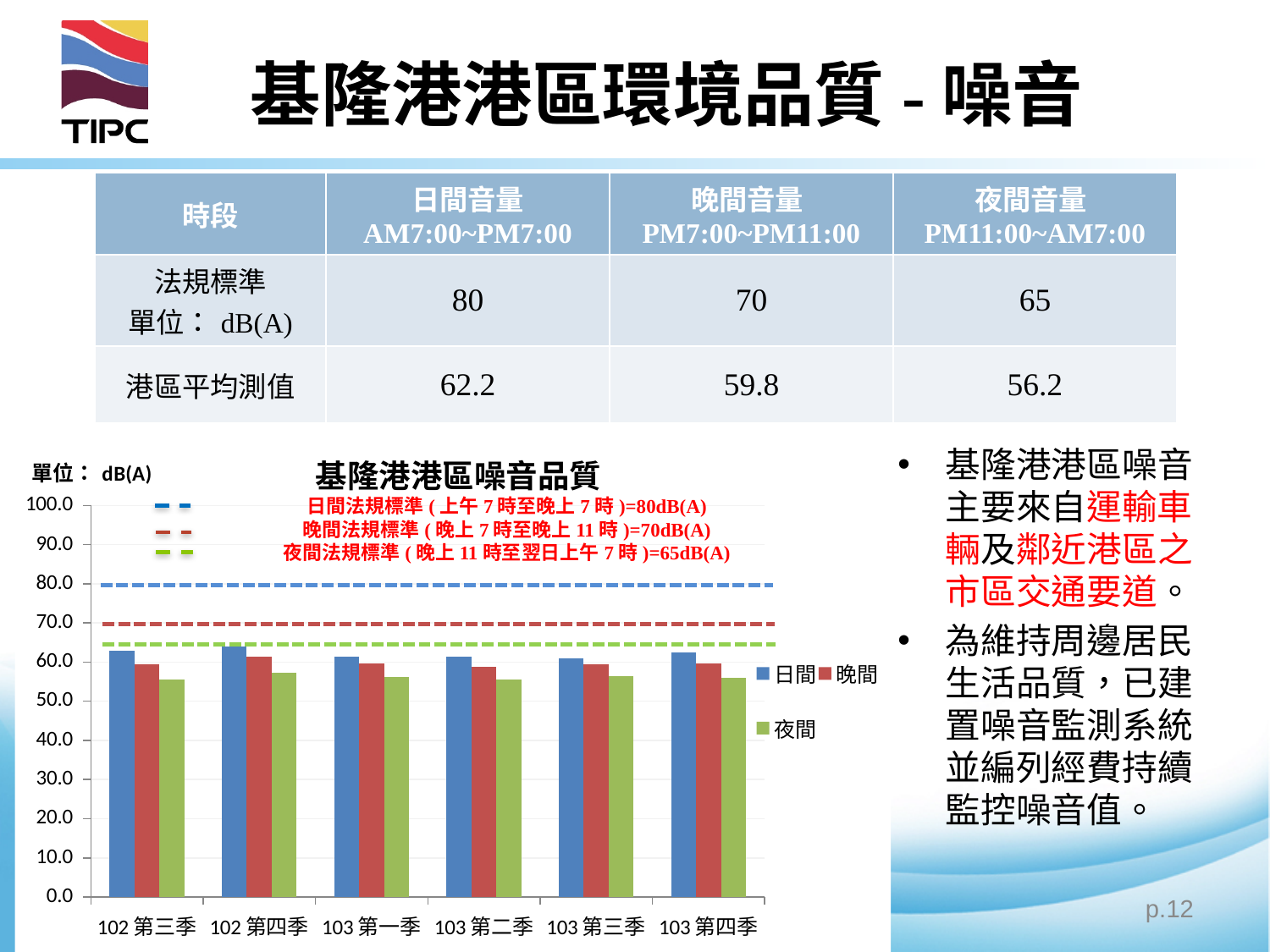

# 基隆港港區環境品質-噪音
| 時段 | 日間音量 AM7:00~PM7:00 | 晚間音量PM7:00~PM11:00 | 夜間音量PM11:00~AM7:00 |
| --- | --- | --- | --- |
| 法規標準 單位：dB(A) | 80 | 70 | 65 |
| 港區平均測值 | 62.2 | 59.8 | 56.2 |

### Chart: 基隆港港區噪音品質

| Category | 日間 | 晚間 | 夜間 |
|---|---|---|---|
| 102第三季 | 62.800000000000004 | 59.41666666666668 | 55.53333333333334 |
| 102第四季 | 64.01666666666667 | 61.35 | 57.33333333333334 |
| 103第一季 | 61.38333333333333 | 59.69999999999999 | 56.31666666666666 |
| 103第二季 | 61.383333333333326 | 58.916666666666664 | 55.48333333333333 |
| 103第三季 | 61.01666666666666 | 59.449999999999996 | 56.383333333333326 |
| 103第四季 | 62.43333333333334 | 59.75 | 56.1 |
基隆港港區噪音主要來自運輸車輛及鄰近港區之市區交通要道。
為維持周邊居民生活品質，已建置噪音監測系統並編列經費持續監控噪音值。
日間法規標準(上午7時至晚上7時)=80dB(A)
晚間法規標準(晚上7時至晚上11時)=70dB(A)
夜間法規標準(晚上11時至翌日上午7時)=65dB(A)
p.12